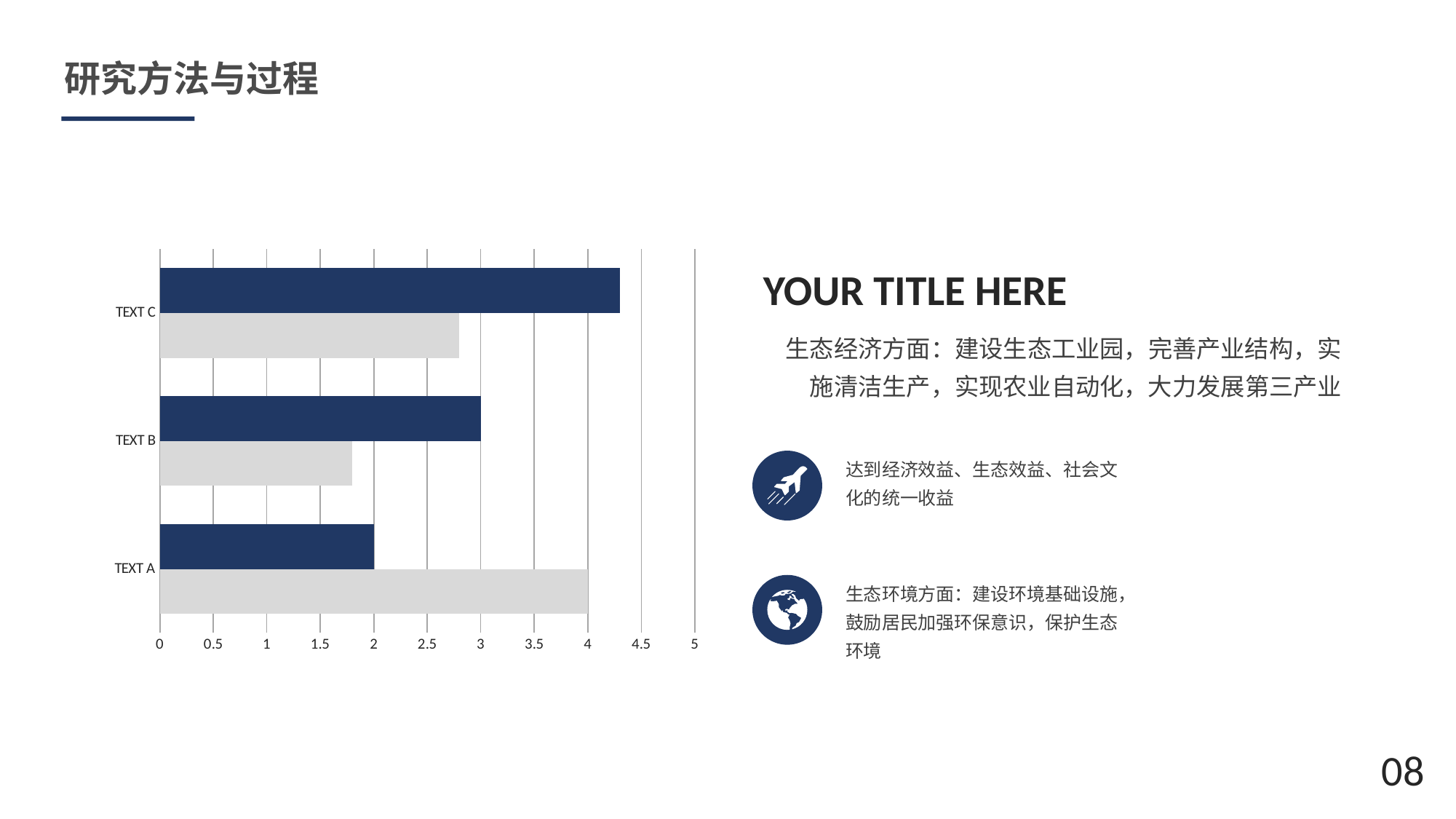

研究方法与过程

### Chart

| Category | 系列 2 | 系列 3 |
|---|---|---|
| TEXT A | 4.0 | 2.0 |
| TEXT B | 1.8 | 3.0 |
| TEXT C | 2.8 | 4.3 |
YOUR TITLE HERE
生态经济方面：建设生态工业园，完善产业结构，实施清洁生产，实现农业自动化，大力发展第三产业
达到经济效益、生态效益、社会文化的统一收益

生态环境方面：建设环境基础设施，鼓励居民加强环保意识，保护生态环境

08